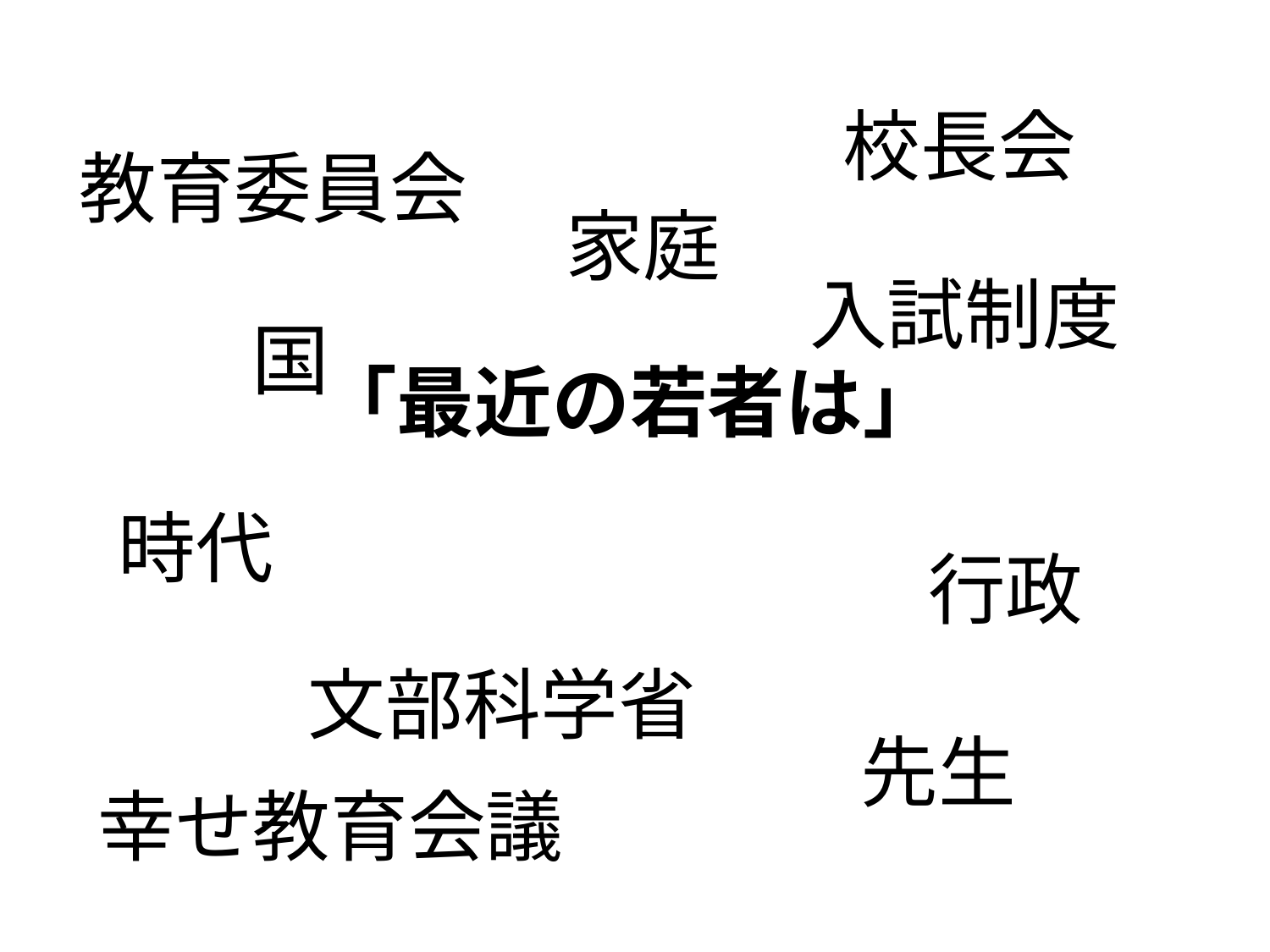

校長会
教育委員会
家庭
入試制度
# 国
「最近の若者は」
時代
行政
文部科学省
先生
幸せ教育会議